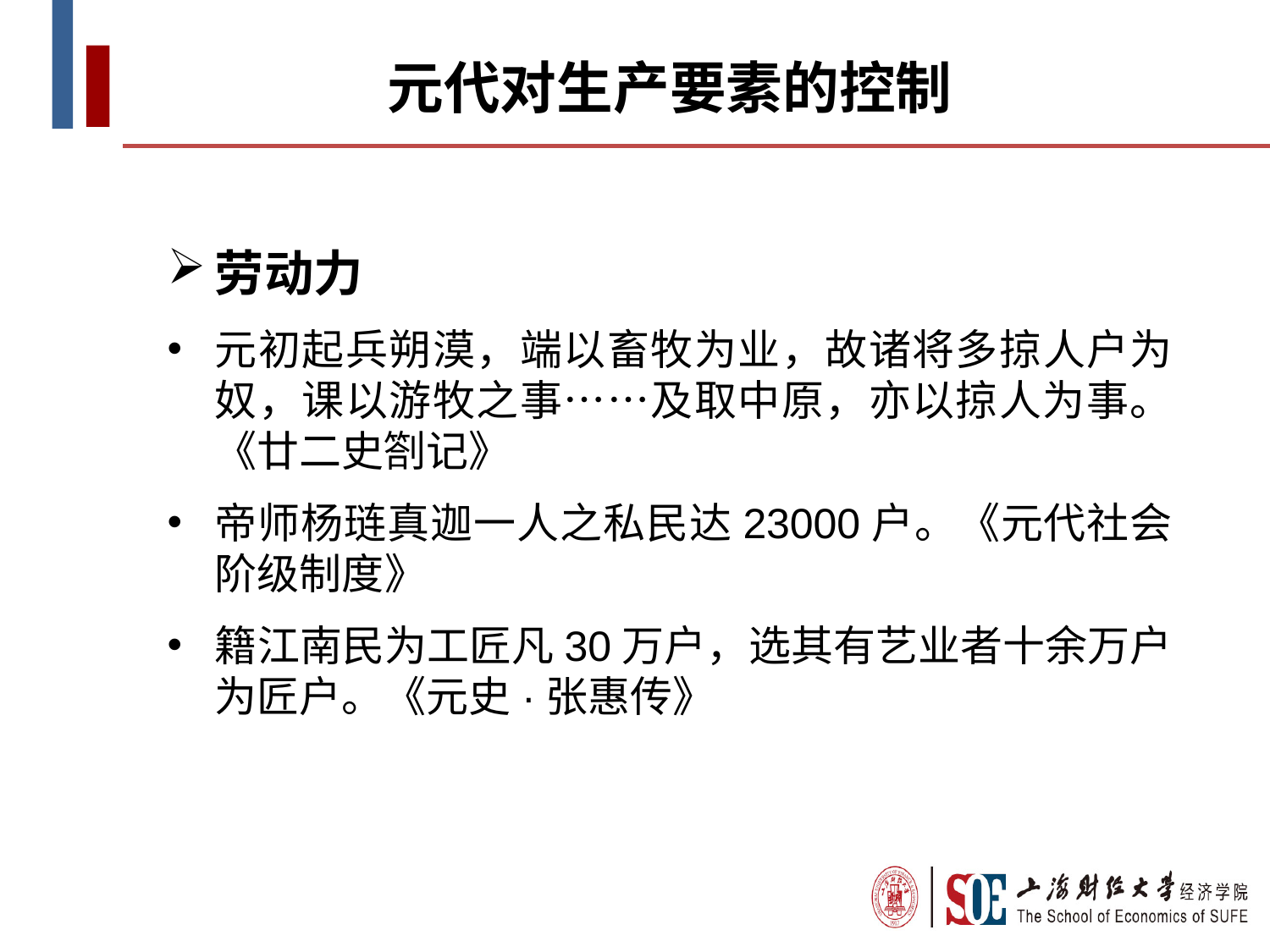

元代对生产要素的控制
劳动力
元初起兵朔漠，端以畜牧为业，故诸将多掠人户为奴，课以游牧之事……及取中原，亦以掠人为事。《廿二史劄记》
帝师杨琏真迦一人之私民达23000户。《元代社会阶级制度》
籍江南民为工匠凡30万户，选其有艺业者十余万户为匠户。《元史·张惠传》